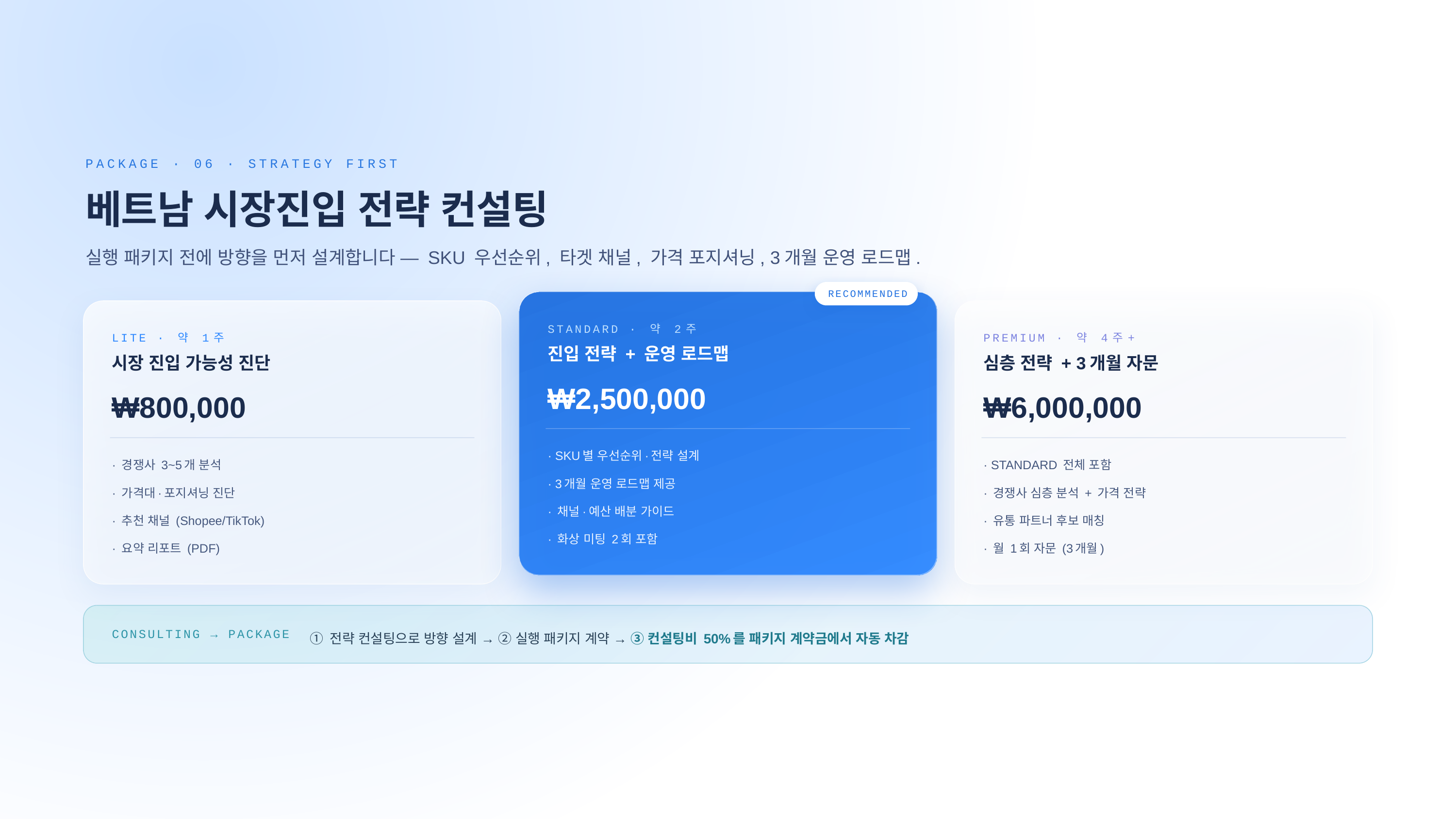

PACKAGE · 06 · STRATEGY FIRST
베트남 시장진입 전략 컨설팅
실행 패키지 전에 방향을 먼저 설계합니다 — SKU 우선순위, 타겟 채널, 가격 포지셔닝, 3개월 운영 로드맵.

RECOMMENDED

STANDARD · 약 2주
LITE · 약 1주
PREMIUM · 약 4주+
진입 전략 + 운영 로드맵
시장 진입 가능성 진단
심층 전략 + 3개월 자문
₩2,500,000
₩800,000
₩6,000,000

· SKU별 우선순위·전략 설계
· 경쟁사 3~5개 분석
· STANDARD 전체 포함
· 3개월 운영 로드맵 제공
· 가격대·포지셔닝 진단
· 경쟁사 심층 분석 + 가격 전략
· 채널·예산 배분 가이드
· 추천 채널 (Shopee/TikTok)
· 유통 파트너 후보 매칭
· 화상 미팅 2회 포함
· 요약 리포트 (PDF)
· 월 1회 자문 (3개월)

① 전략 컨설팅으로 방향 설계 → ② 실행 패키지 계약 → ③ 컨설팅비 50%를 패키지 계약금에서 자동 차감
CONSULTING → PACKAGE